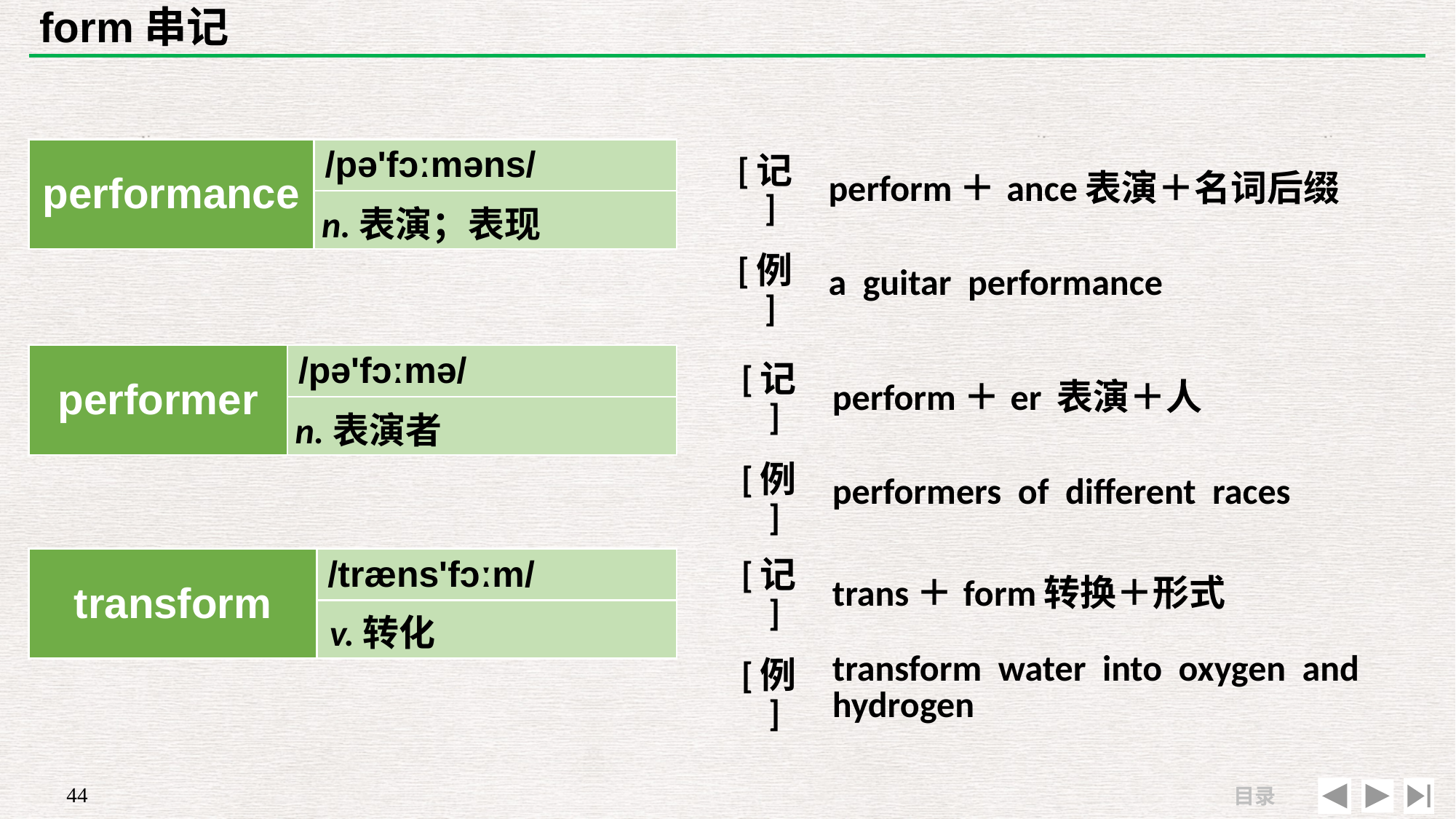

# form串记

| [记] | perform＋ance表演＋名词后缀 |
| --- | --- |
| [例] | a guitar performance |
| performance | /pə'fɔːməns/ |
| --- | --- |
|  |  |
n.表演；表现
| [记] | perform＋er 表演＋人 |
| --- | --- |
| [例] | performers of different races |
| performer | /pə'fɔːmə/ |
| --- | --- |
|  |  |
n.表演者
| [记] | trans＋form转换＋形式 |
| --- | --- |
| [例] | transform water into oxygen and hydrogen |
| transform | /træns'fɔːm/ |
| --- | --- |
|  |  |
v.转化